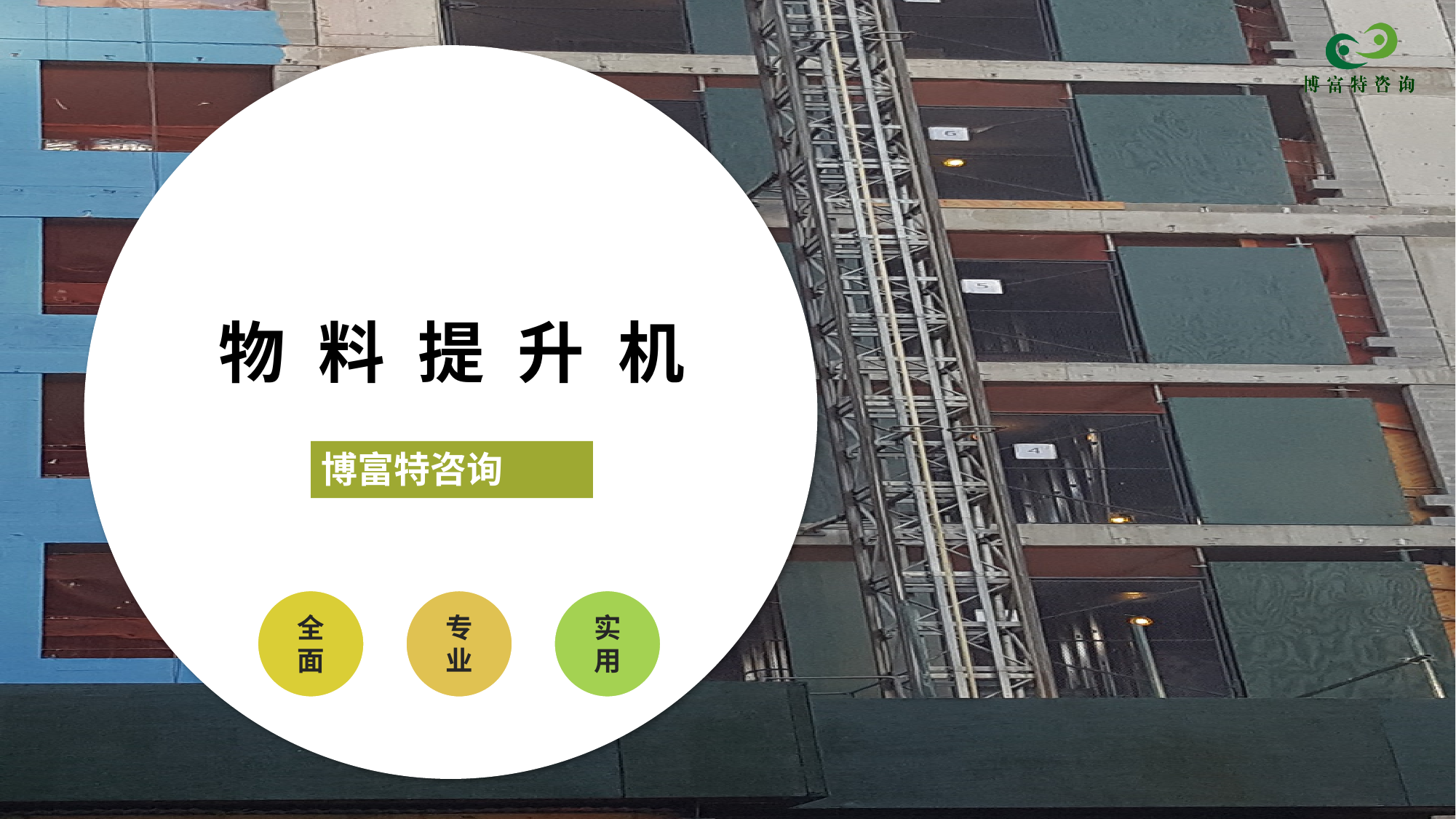

# 物 料 提 升 机
博富特咨询
全面
实用
专业